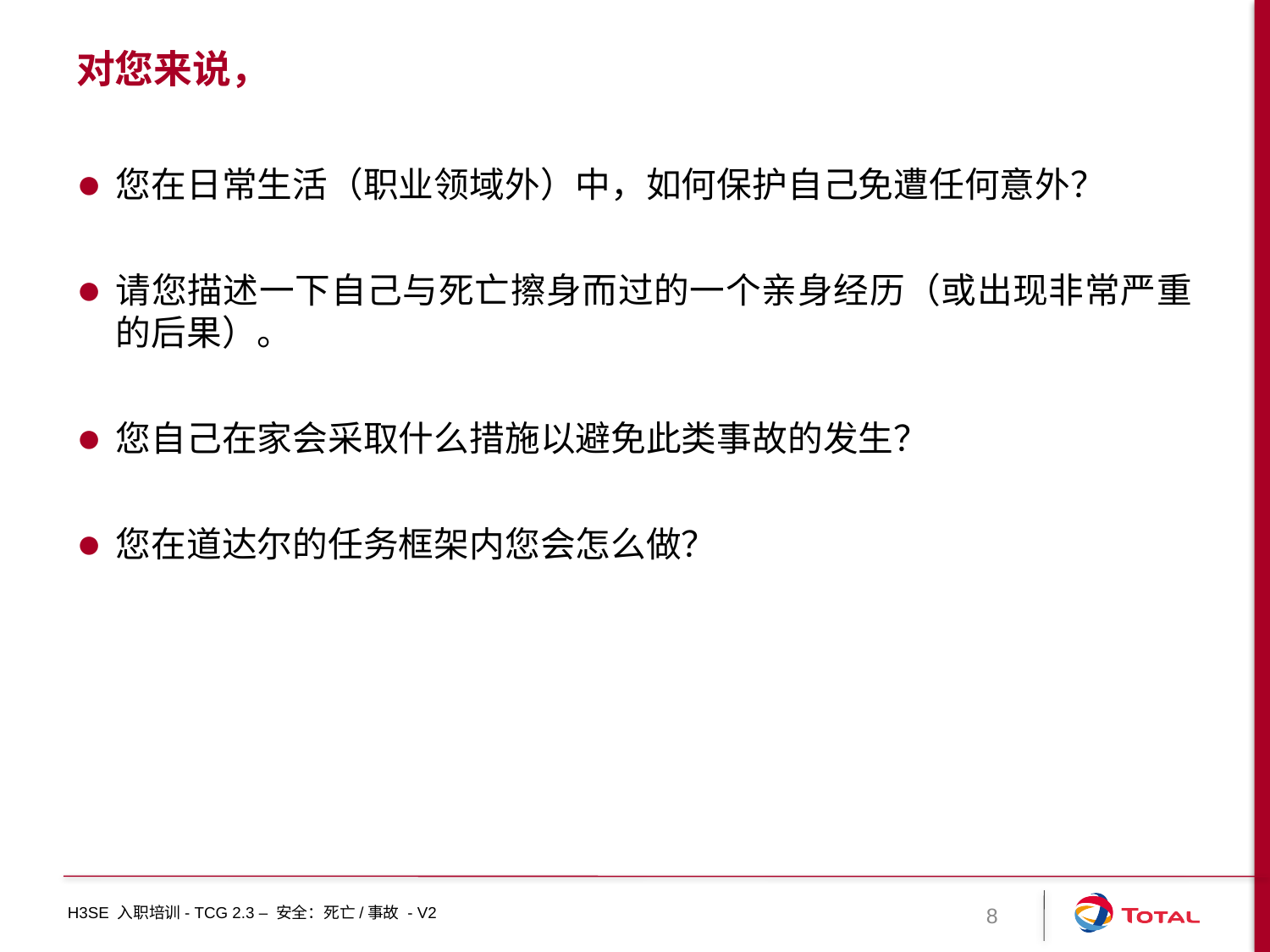

# 对您来说，
您在日常生活（职业领域外）中，如何保护自己免遭任何意外？

请您描述一下自己与死亡擦身而过的一个亲身经历（或出现非常严重的后果）。

您自己在家会采取什么措施以避免此类事故的发生？

您在道达尔的任务框架内您会怎么做？
8
H3SE 入职培训- TCG 2.3 – 安全：死亡/事故 - V2